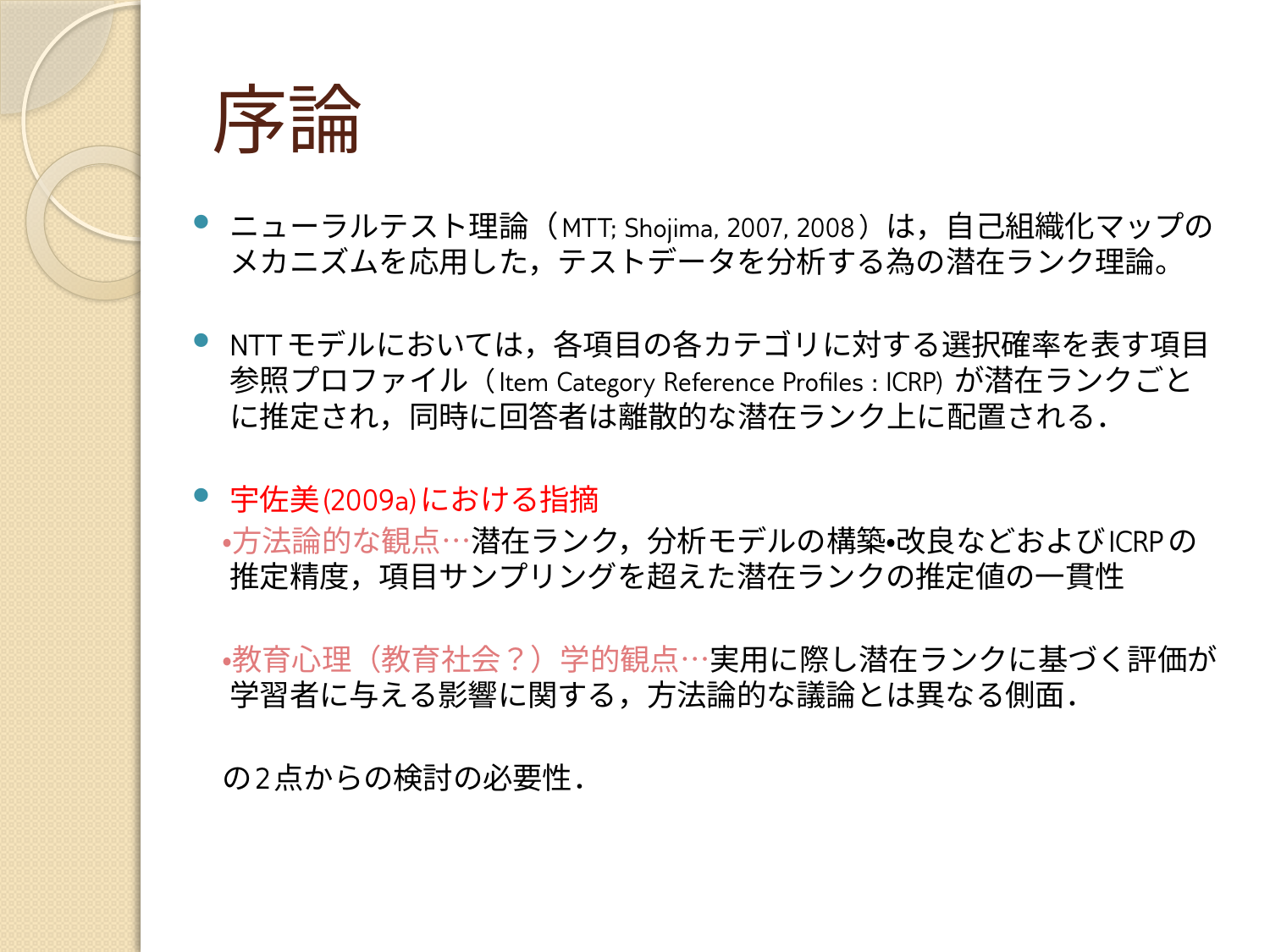

# 序論
ニューラルテスト理論（MTT; Shojima, 2007, 2008）は，自己組織化マップのメカニズムを応用した，テストデータを分析する為の潜在ランク理論。

NTTモデルにおいては，各項目の各カテゴリに対する選択確率を表す項目参照プロファイル（Item Category Reference Profiles : ICRP) が潜在ランクごとに推定され，同時に回答者は離散的な潜在ランク上に配置される．

宇佐美(2009a)における指摘
　・方法論的な観点…潜在ランク，分析モデルの構築・改良などおよびICRPの推定精度，項目サンプリングを超えた潜在ランクの推定値の一貫性

　・教育心理（教育社会？）学的観点…実用に際し潜在ランクに基づく評価が学習者に与える影響に関する，方法論的な議論とは異なる側面．

　の2点からの検討の必要性．